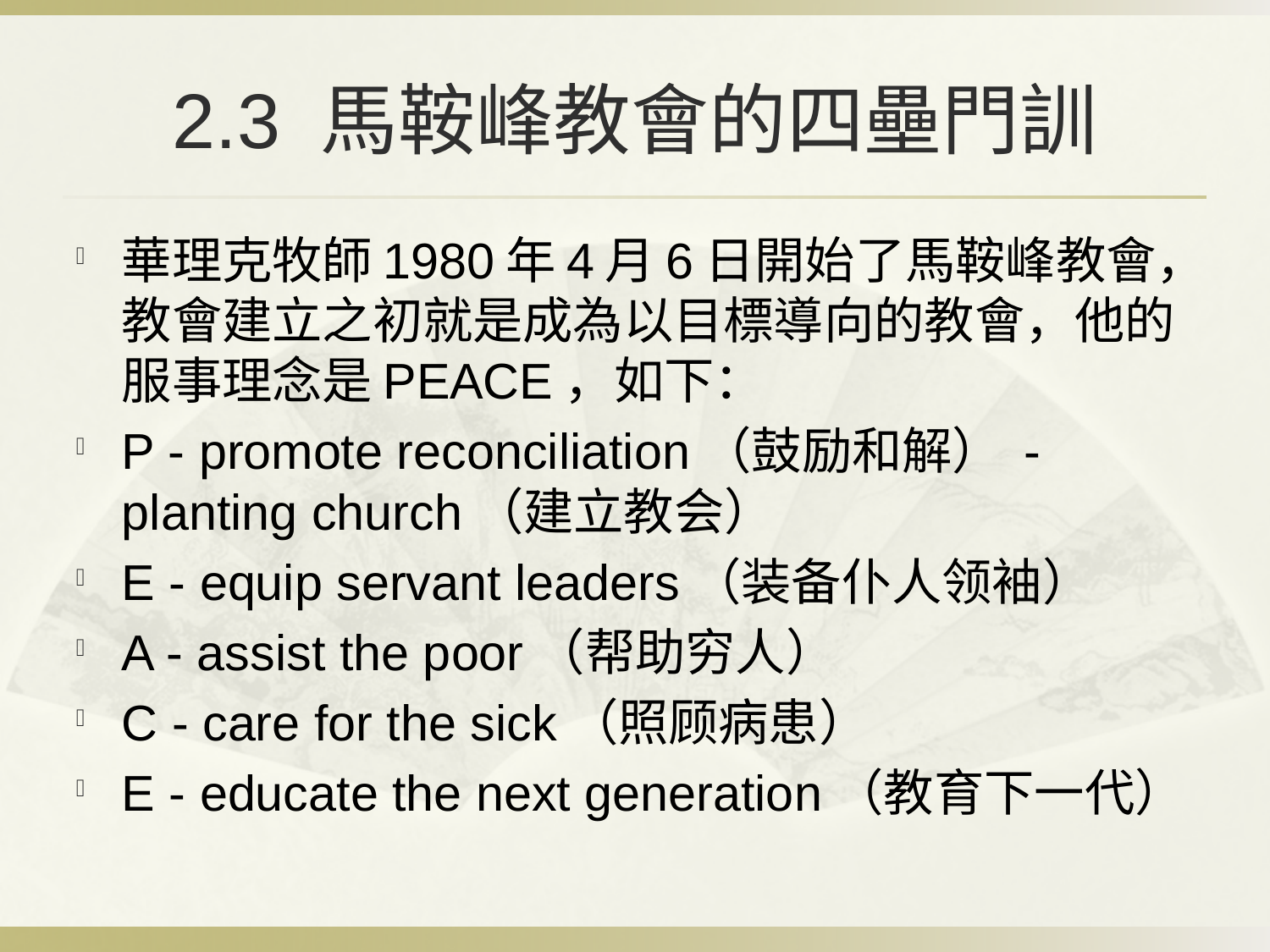

# 2.3 馬鞍峰教會的四壘門訓
華理克牧師1980年4月6日開始了馬鞍峰教會，教會建立之初就是成為以目標導向的教會，他的服事理念是PEACE，如下：
P - promote reconciliation（鼓励和解） - planting church（建立教会）
E - equip servant leaders（装备仆人领袖）
A - assist the poor（帮助穷人）
C - care for the sick（照顾病患）
E - educate the next generation（教育下一代）